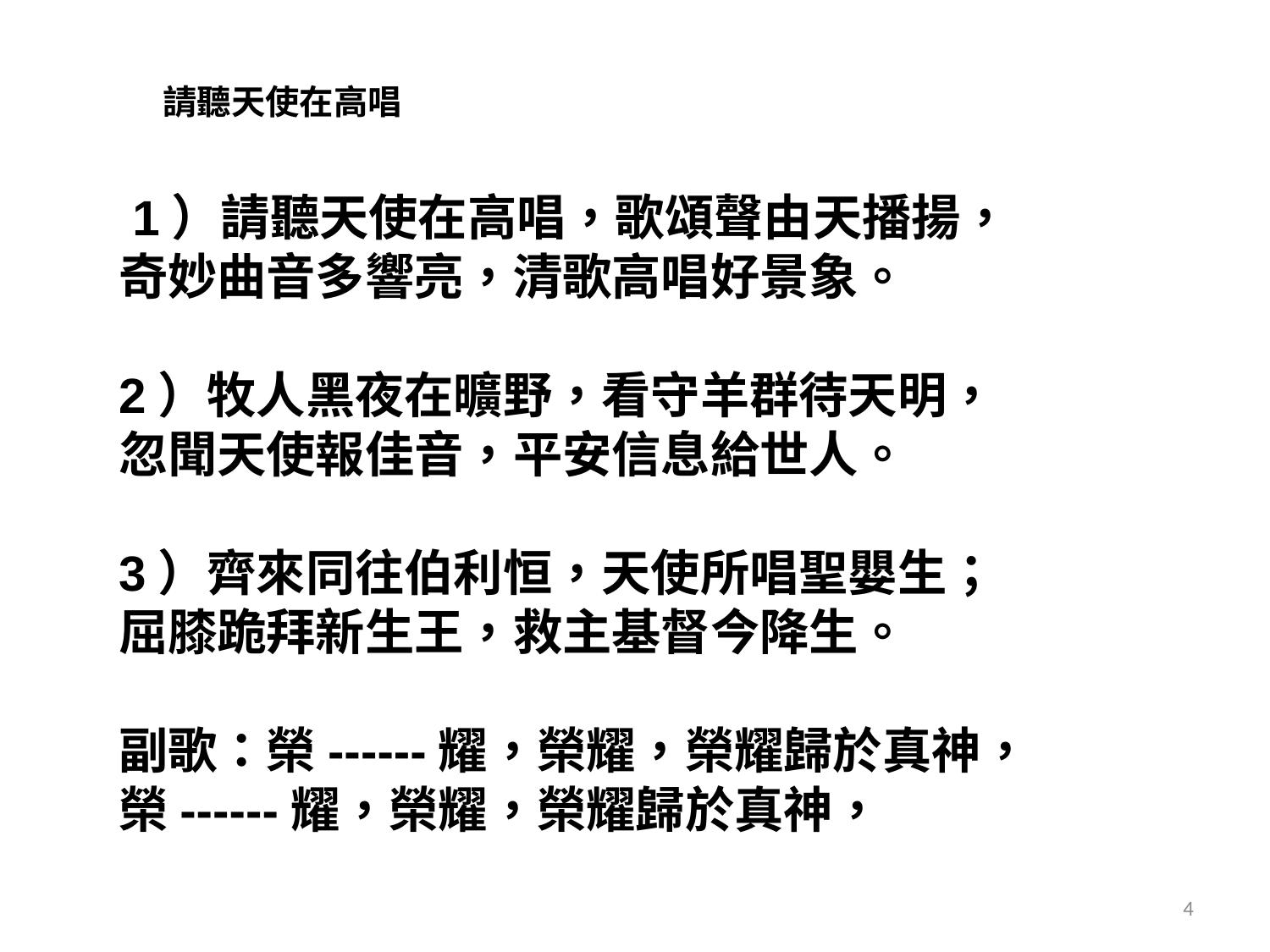

# 請聽天使在高唱
 1）請聽天使在高唱，歌頌聲由天播揚，
奇妙曲音多響亮，清歌高唱好景象。
2）牧人黑夜在曠野，看守羊群待天明，
忽聞天使報佳音，平安信息給世人。
3）齊來同往伯利恒，天使所唱聖嬰生；
屈膝跪拜新生王，救主基督今降生。
副歌：榮------耀，榮耀，榮耀歸於真神，
榮------耀，榮耀，榮耀歸於真神，
4